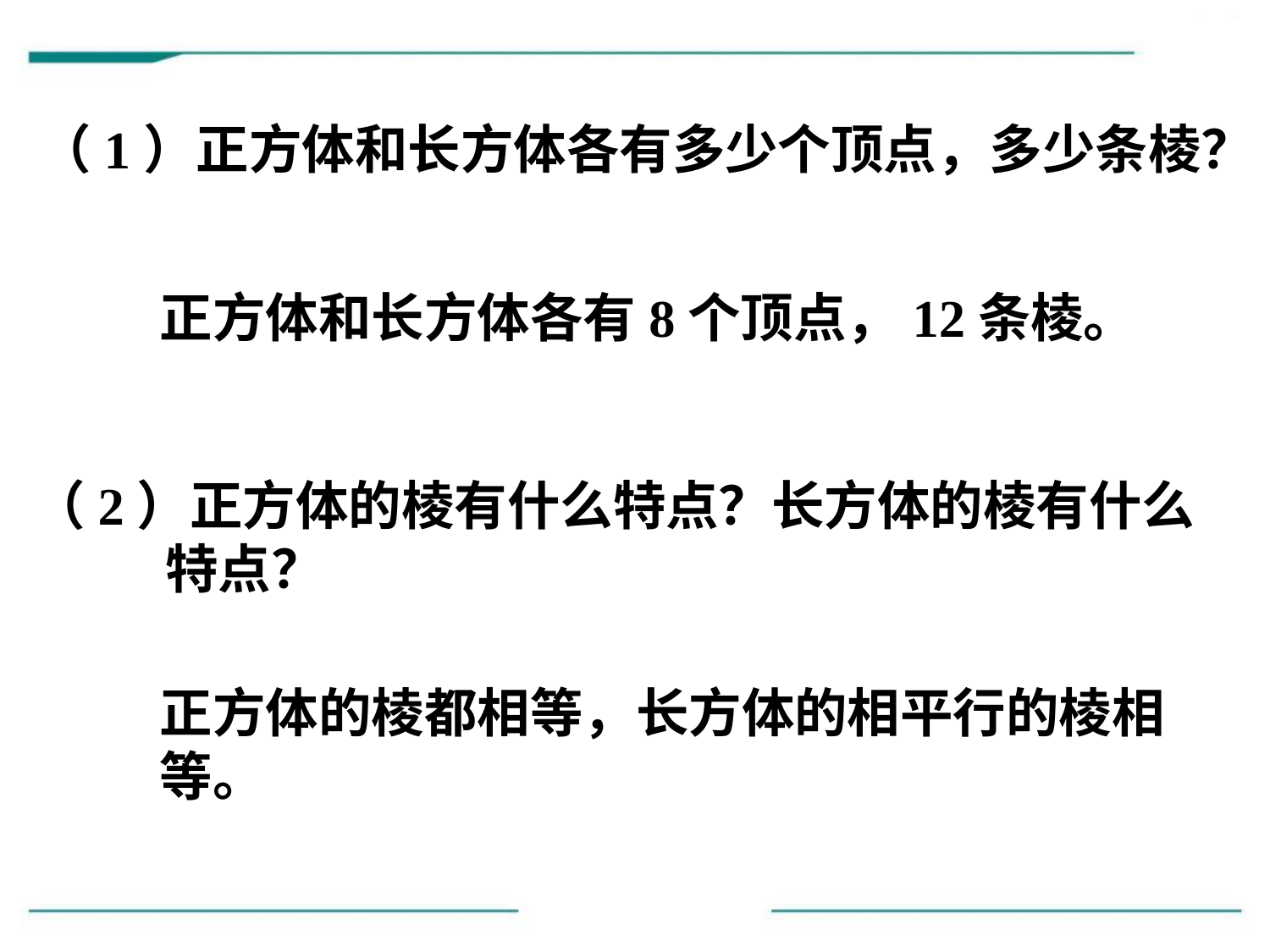

（1）正方体和长方体各有多少个顶点，多少条棱？
正方体和长方体各有8个顶点，12条棱。
（2）正方体的棱有什么特点？长方体的棱有什么
          特点？
正方体的棱都相等，长方体的相平行的棱相等。